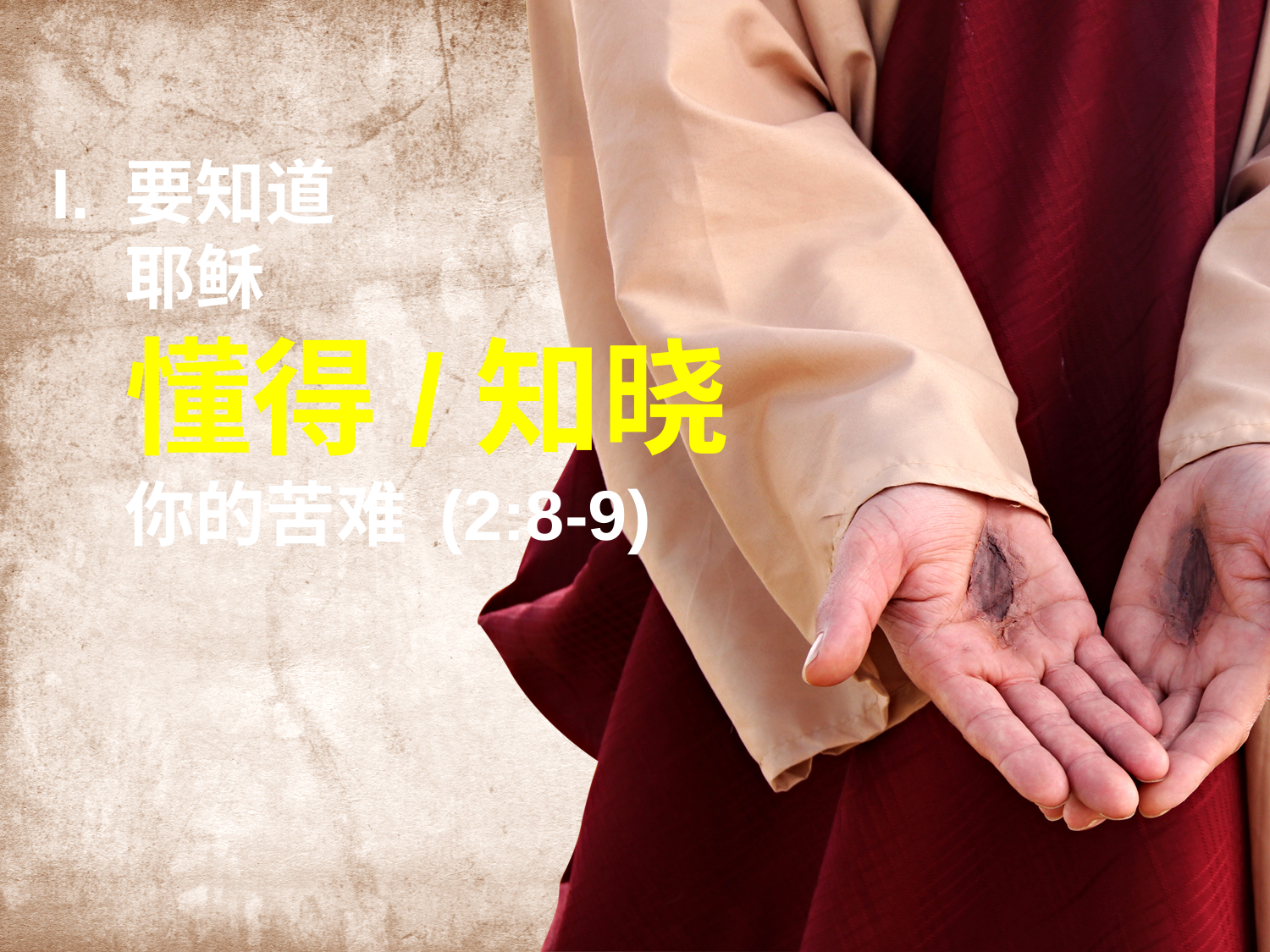

# I.	要知道 耶稣 懂得/知晓 你的苦难 (2:8-9)